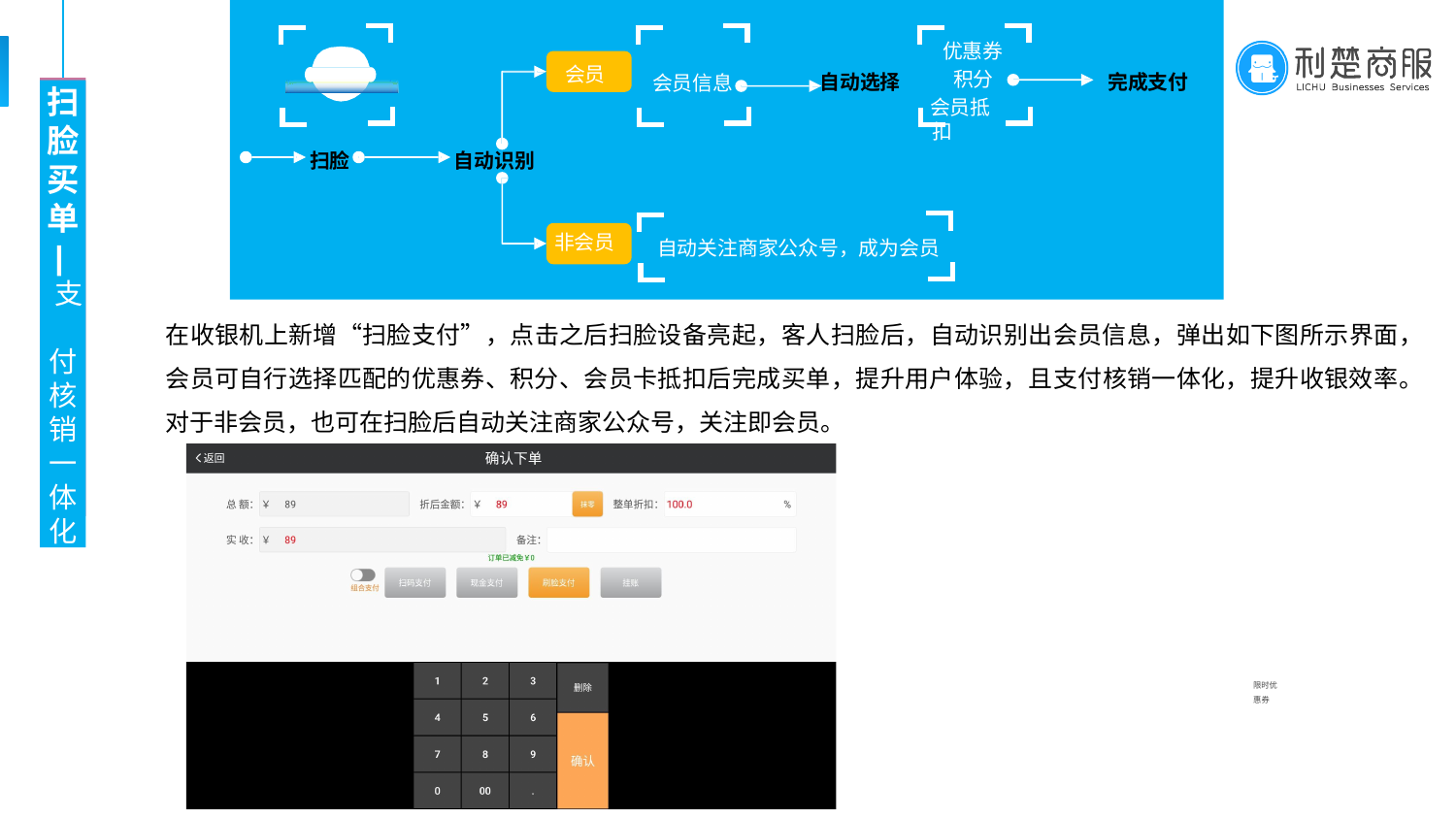

优惠券 积分
会员抵扣

会员

自动选择
完成支付
会员信息

扫 脸 买 单
|
支 付 核 销 一 体 化

扫脸
自动识别

非会员
自动关注商家公众号，成为会员

在收银机上新增“扫脸支付”，点击之后扫脸设备亮起，客人扫脸后，自动识别出会员信息，弹出如下图所示界面， 会员可自行选择匹配的优惠券、积分、会员卡抵扣后完成买单，提升用户体验，且支付核销一体化，提升收银效率。 对于非会员，也可在扫脸后自动关注商家公众号，关注即会员。

限时优 惠券